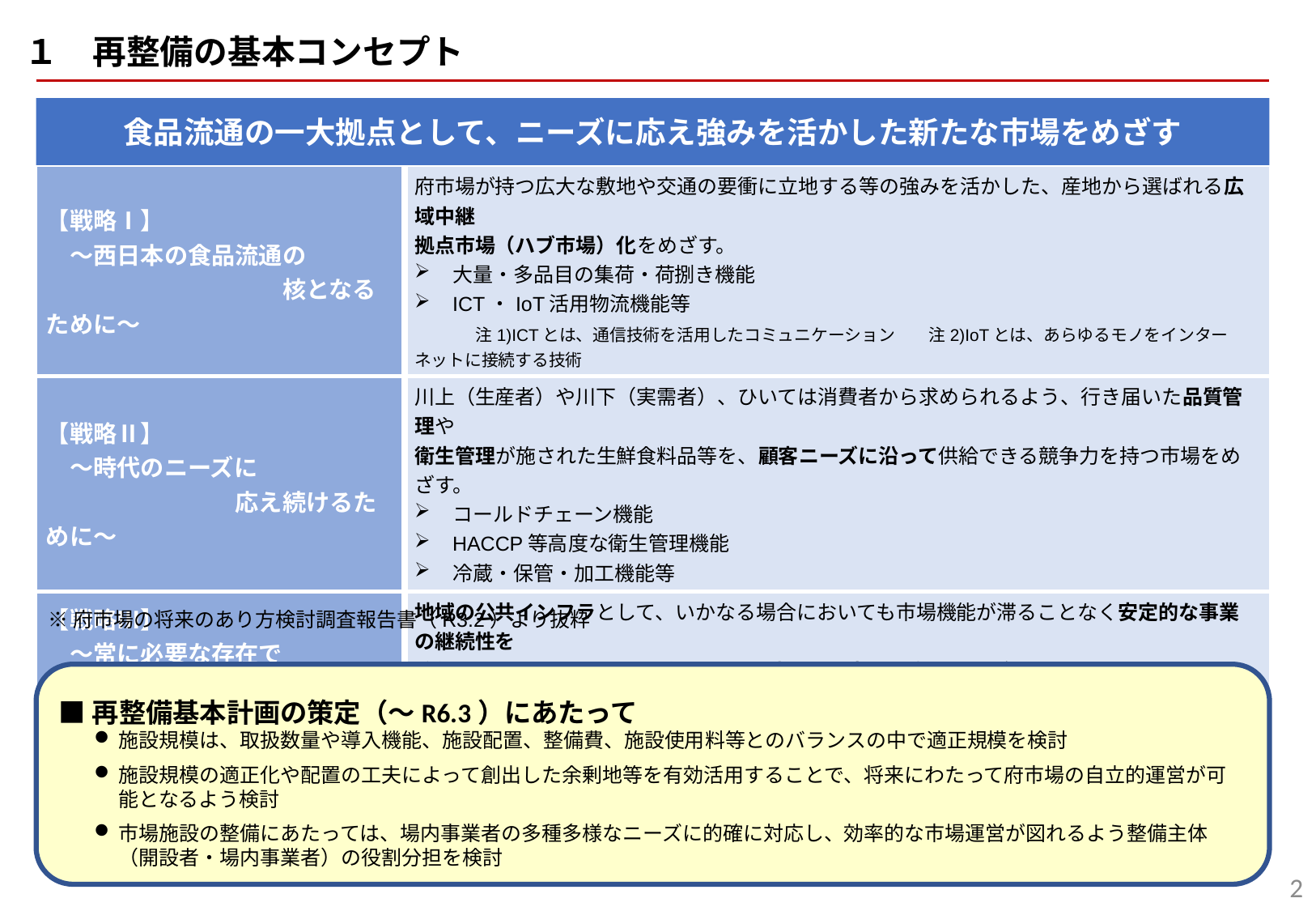

１　再整備の基本コンセプト
食品流通の一大拠点として、ニーズに応え強みを活かした新たな市場をめざす
| 【戦略Ⅰ】 　～西日本の食品流通の 　　　　　　　　　　核となるために～ | 府市場が持つ広大な敷地や交通の要衝に立地する等の強みを活かした、産地から選ばれる広域中継 拠点市場（ハブ市場）化をめざす。 大量・多品目の集荷・荷捌き機能 ICT・IoT活用物流機能等 　　　注1)ICTとは、通信技術を活用したコミュニケーション　　注2)IoTとは、あらゆるモノをインターネットに接続する技術 |
| --- | --- |
| 【戦略Ⅱ】 　～時代のニーズに 　　　　　　　　応え続けるために～ | 川上（生産者）や川下（実需者）、ひいては消費者から求められるよう、行き届いた品質管理や 衛生管理が施された生鮮食料品等を、顧客ニーズに沿って供給できる競争力を持つ市場をめざす。 コールドチェーン機能 HACCP等高度な衛生管理機能 冷蔵・保管・加工機能等 |
| 【戦略Ⅲ】 　～常に必要な存在で 　　　　　　　　　あり続けるために～ | 地域の公共インフラとして、いかなる場合においても市場機能が滞ることなく安定的な事業の継続性を 確保するとともに、CO2の削減など環境にも配慮した市場をめざす。 再生可能エネルギー活用 自家発電能力強化 |
※府市場の将来のあり方検討調査報告書（R3.2）より抜粋
■再整備基本計画の策定（～R6.3）にあたって
施設規模は、取扱数量や導入機能、施設配置、整備費、施設使用料等とのバランスの中で適正規模を検討
施設規模の適正化や配置の工夫によって創出した余剰地等を有効活用することで、将来にわたって府市場の自立的運営が可能となるよう検討
市場施設の整備にあたっては、場内事業者の多種多様なニーズに的確に対応し、効率的な市場運営が図れるよう整備主体（開設者・場内事業者）の役割分担を検討
2